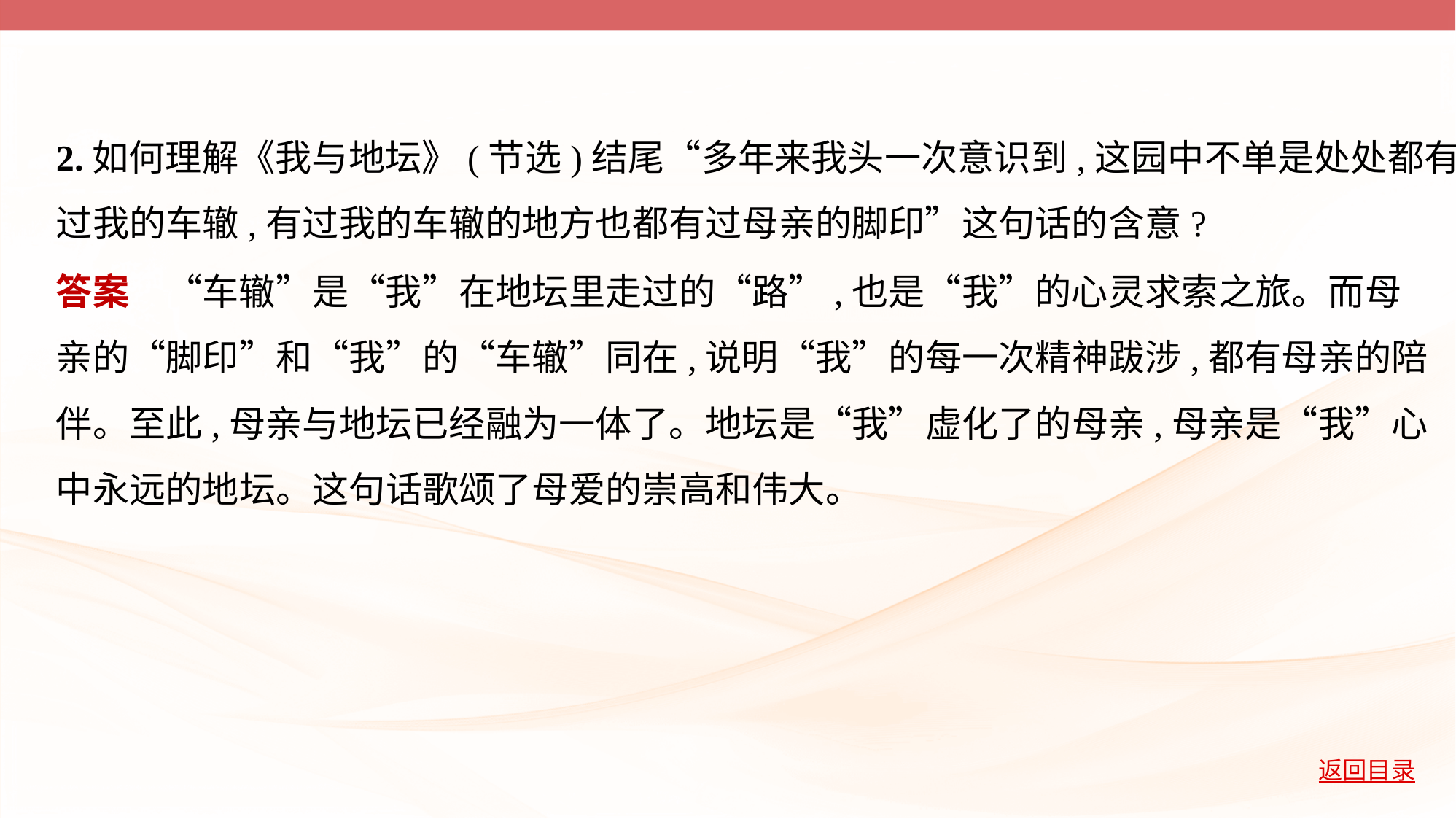

2.如何理解《我与地坛》(节选)结尾“多年来我头一次意识到,这园中不单是处处都有
过我的车辙,有过我的车辙的地方也都有过母亲的脚印”这句话的含意?
答案　“车辙”是“我”在地坛里走过的“路”,也是“我”的心灵求索之旅。而母
亲的“脚印”和“我”的“车辙”同在,说明“我”的每一次精神跋涉,都有母亲的陪
伴。至此,母亲与地坛已经融为一体了。地坛是“我”虚化了的母亲,母亲是“我”心
中永远的地坛。这句话歌颂了母爱的崇高和伟大。